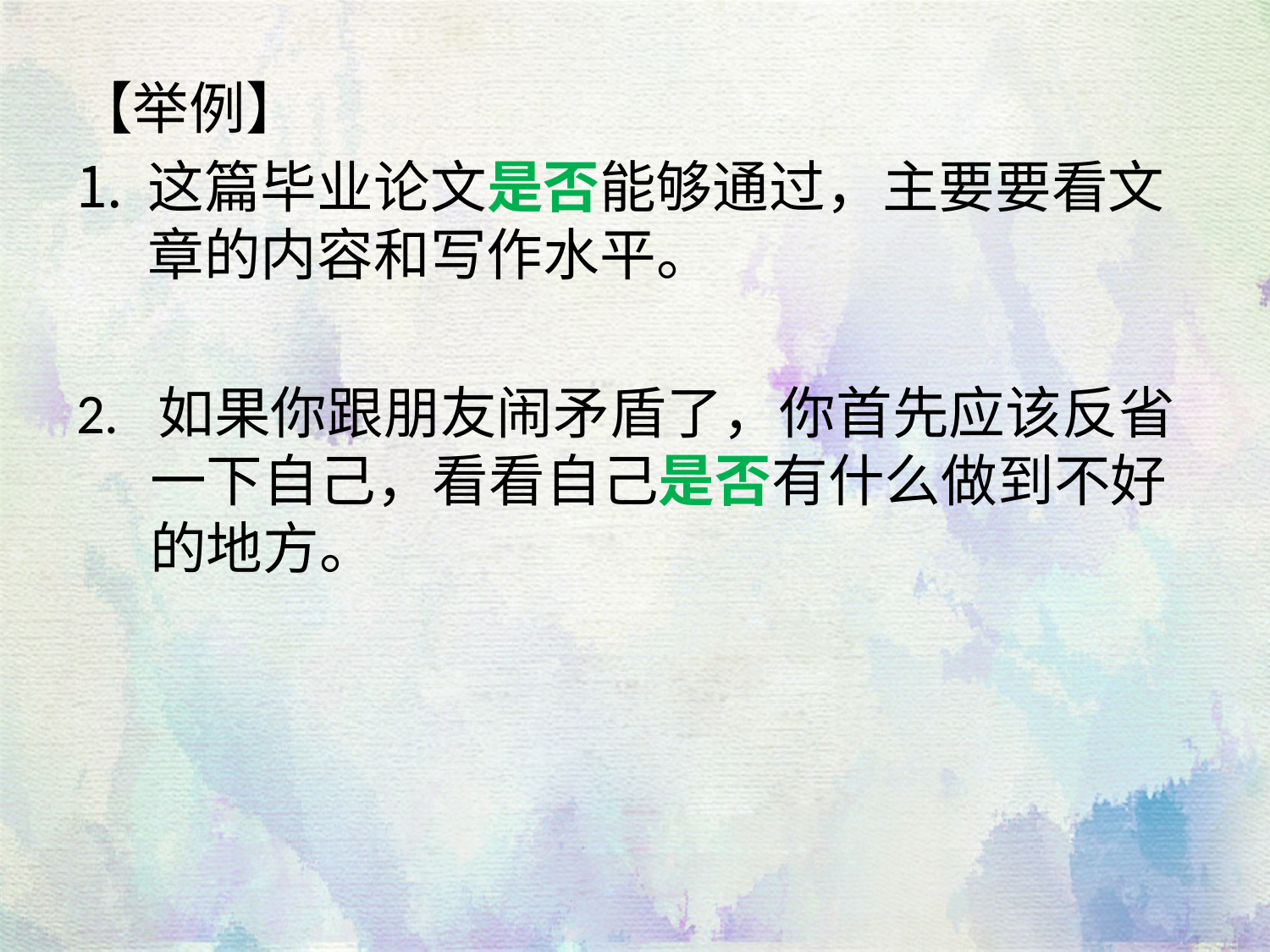

【举例】
这篇毕业论文是否能够通过，主要要看文章的内容和写作水平。

2.  如果你跟朋友闹矛盾了，你首先应该反省一下自己，看看自己是否有什么做到不好的地方。